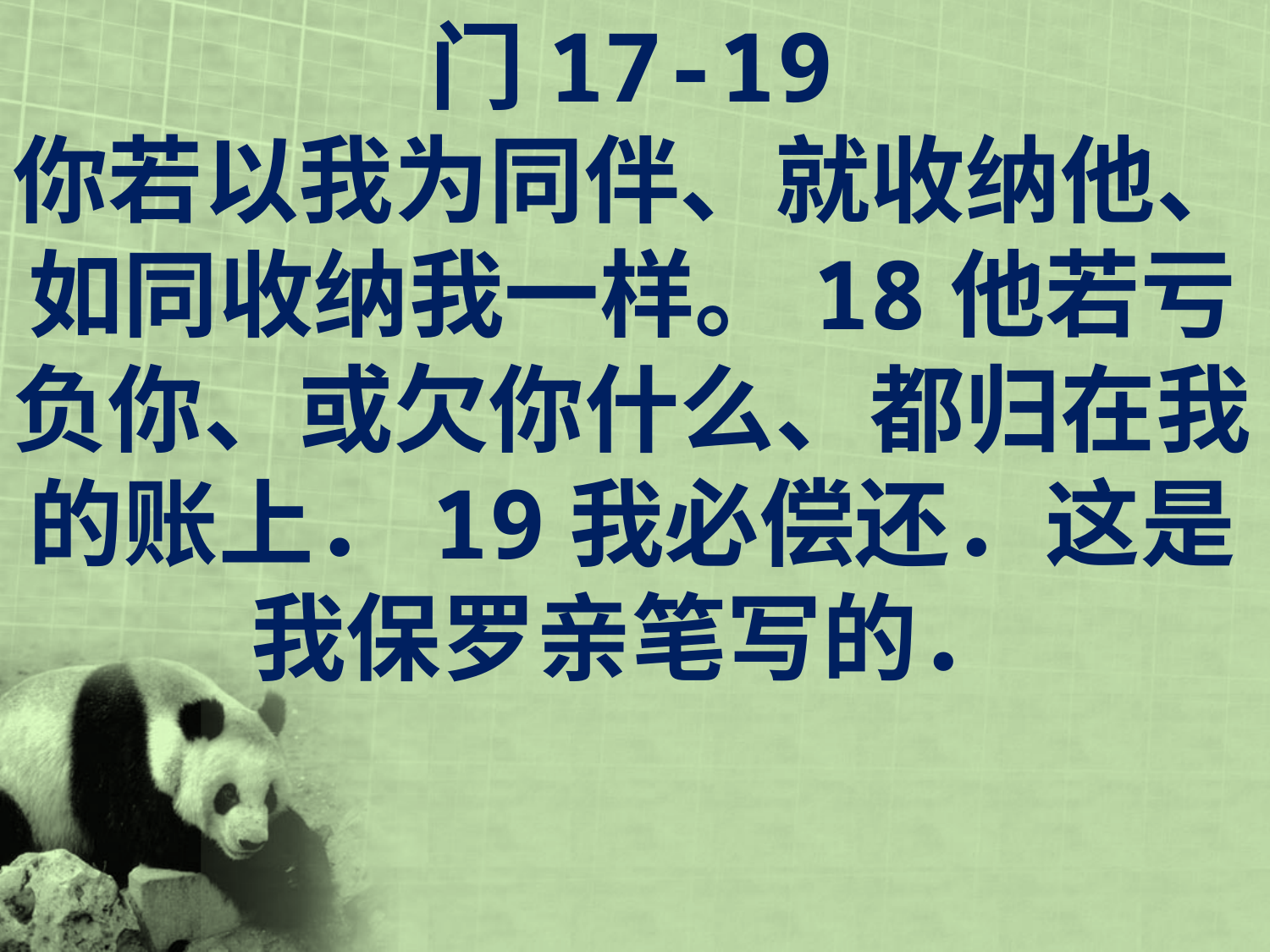

门17-19
你若以我为同伴、就收纳他、如同收纳我一样。18他若亏负你、或欠你什么、都归在我的账上．19我必偿还．这是我保罗亲笔写的．